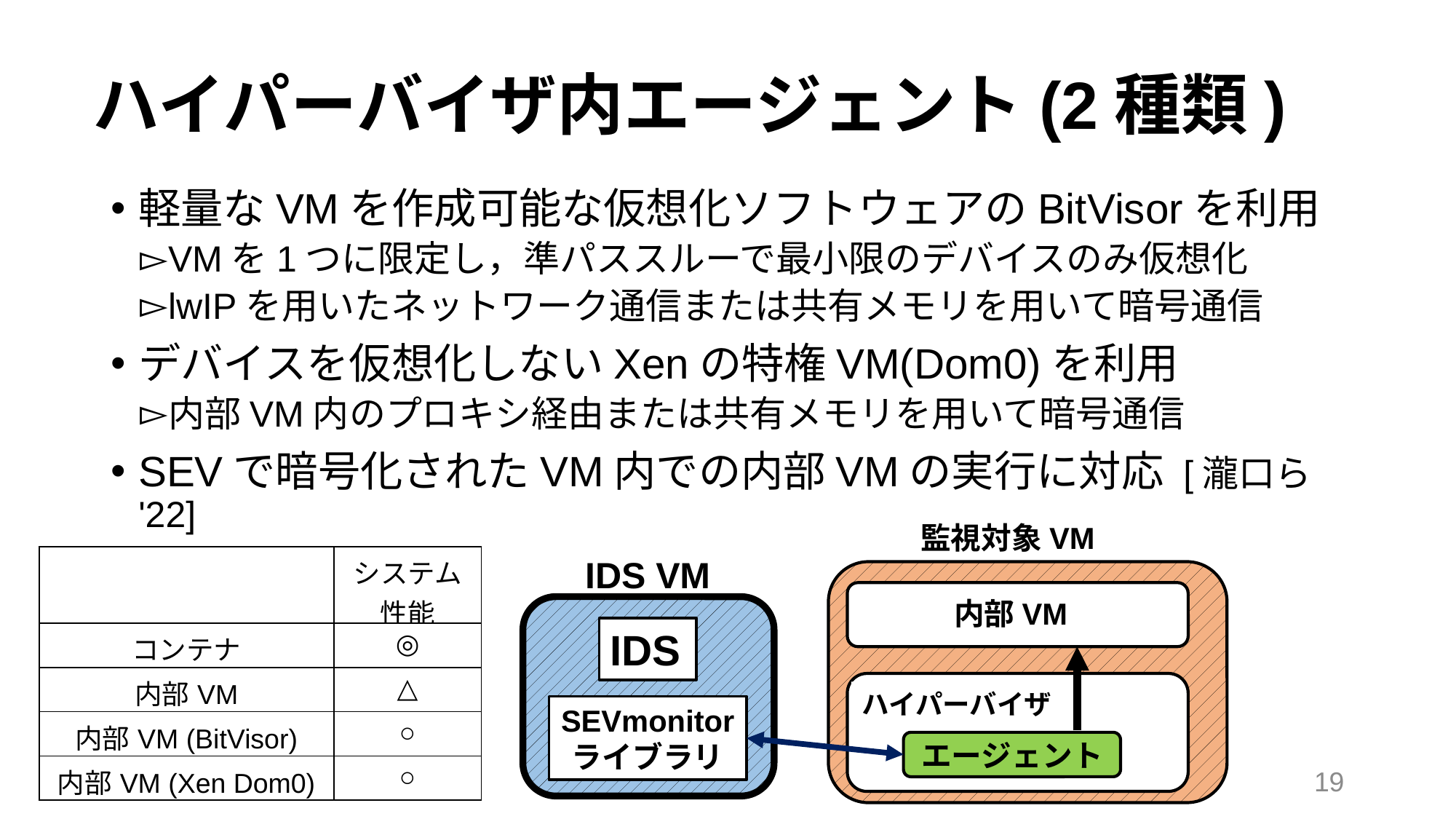

# ハイパーバイザ内エージェント(2種類)
軽量なVMを作成可能な仮想化ソフトウェアのBitVisorを利用
VMを1つに限定し，準パススルーで最小限のデバイスのみ仮想化
lwIPを用いたネットワーク通信または共有メモリを用いて暗号通信
デバイスを仮想化しないXenの特権VM(Dom0)を利用
内部VM内のプロキシ経由または共有メモリを用いて暗号通信
SEVで暗号化されたVM内での内部VMの実行に対応 [瀧口ら'22]
監視対象VM
|  | システム性能 |
| --- | --- |
| コンテナ | ◎ |
| 内部VM | △ |
| 内部VM (BitVisor) | ○ |
| 内部VM (Xen Dom0) | ○ |
IDS VM

内部VM

IDS

ハイパーバイザ
SEVmonitor
ライブラリ
エージェント
19